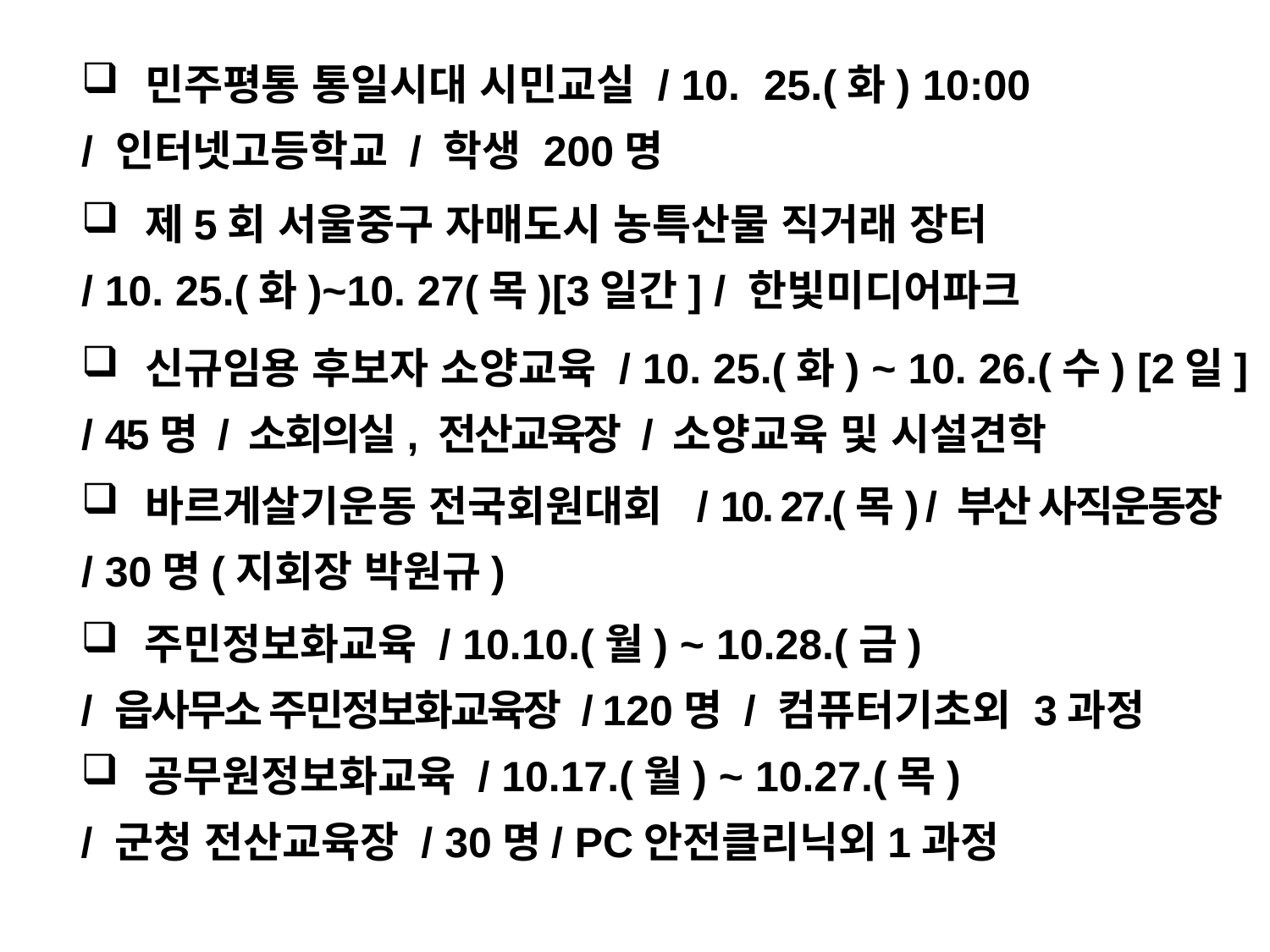

민주평통 통일시대 시민교실 / 10.  25.(화) 10:00
/ 인터넷고등학교 / 학생 200명
제5회 서울중구 자매도시 농특산물 직거래 장터
/ 10. 25.(화)~10. 27(목)[3일간] / 한빛미디어파크
신규임용 후보자 소양교육 / 10. 25.(화) ~ 10. 26.(수) [2일]
/ 45명 / 소회의실, 전산교육장 / 소양교육 및 시설견학

바르게살기운동 전국회원대회  / 10. 27.(목) / 부산 사직운동장
/ 30명(지회장 박원규)

주민정보화교육 / 10.10.(월) ~ 10.28.(금)
/ 읍사무소 주민정보화교육장 / 120명 / 컴퓨터기초외 3과정
공무원정보화교육 / 10.17.(월) ~ 10.27.(목)
/ 군청 전산교육장 / 30명/ PC안전클리닉외1과정